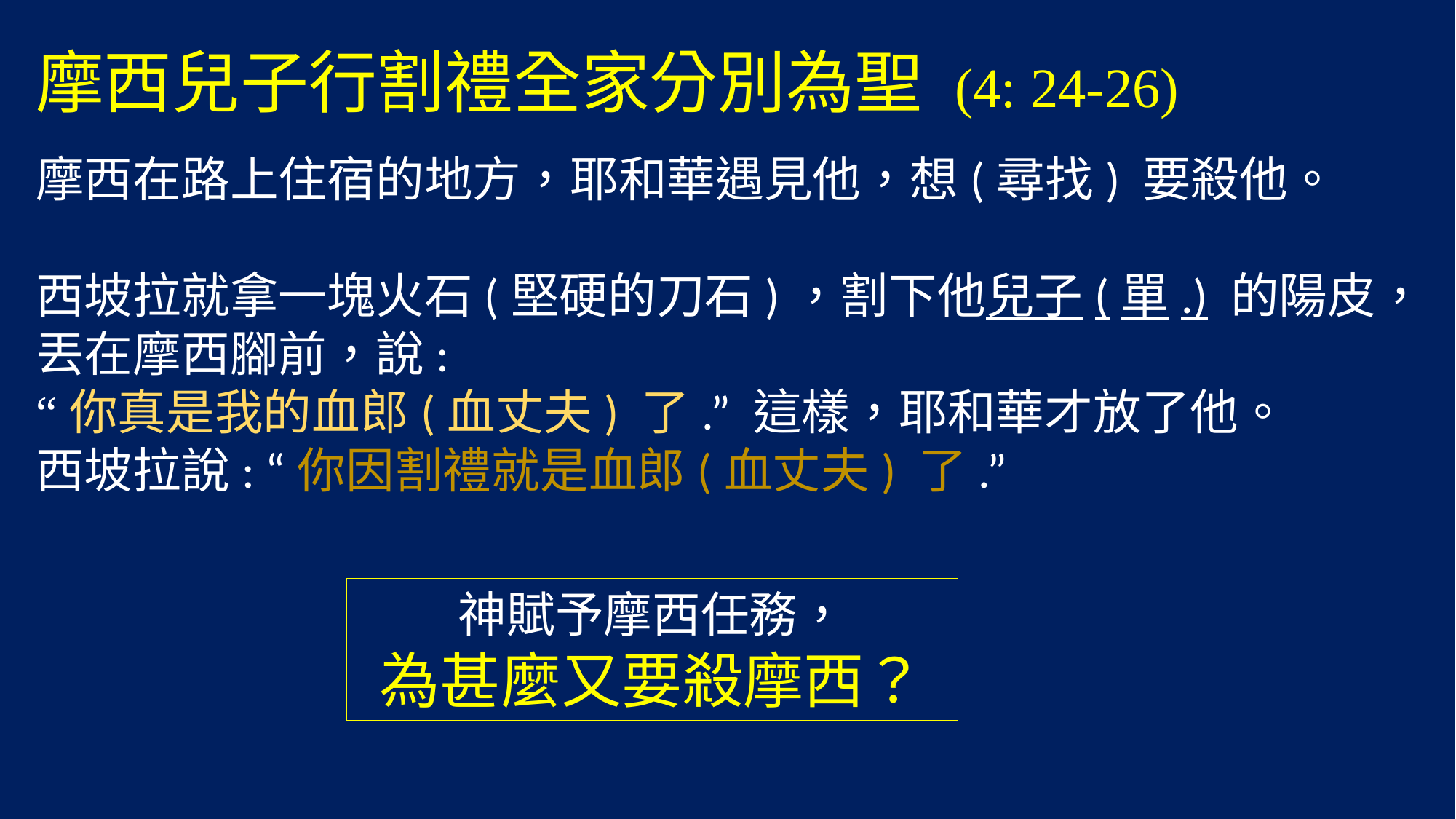

# 摩西兒子行割禮全家分別為聖 (4: 24-26)
摩西在路上住宿的地方，耶和華遇見他，想(尋找) 要殺他。

西坡拉就拿一塊火石(堅硬的刀石)，割下他兒子(單.) 的陽皮，
丟在摩西腳前，說:
“你真是我的血郎(血丈夫) 了.” 這樣，耶和華才放了他。
西坡拉說: “你因割禮就是血郎(血丈夫) 了.”

神賦予摩西任務，
為甚麼又要殺摩西？